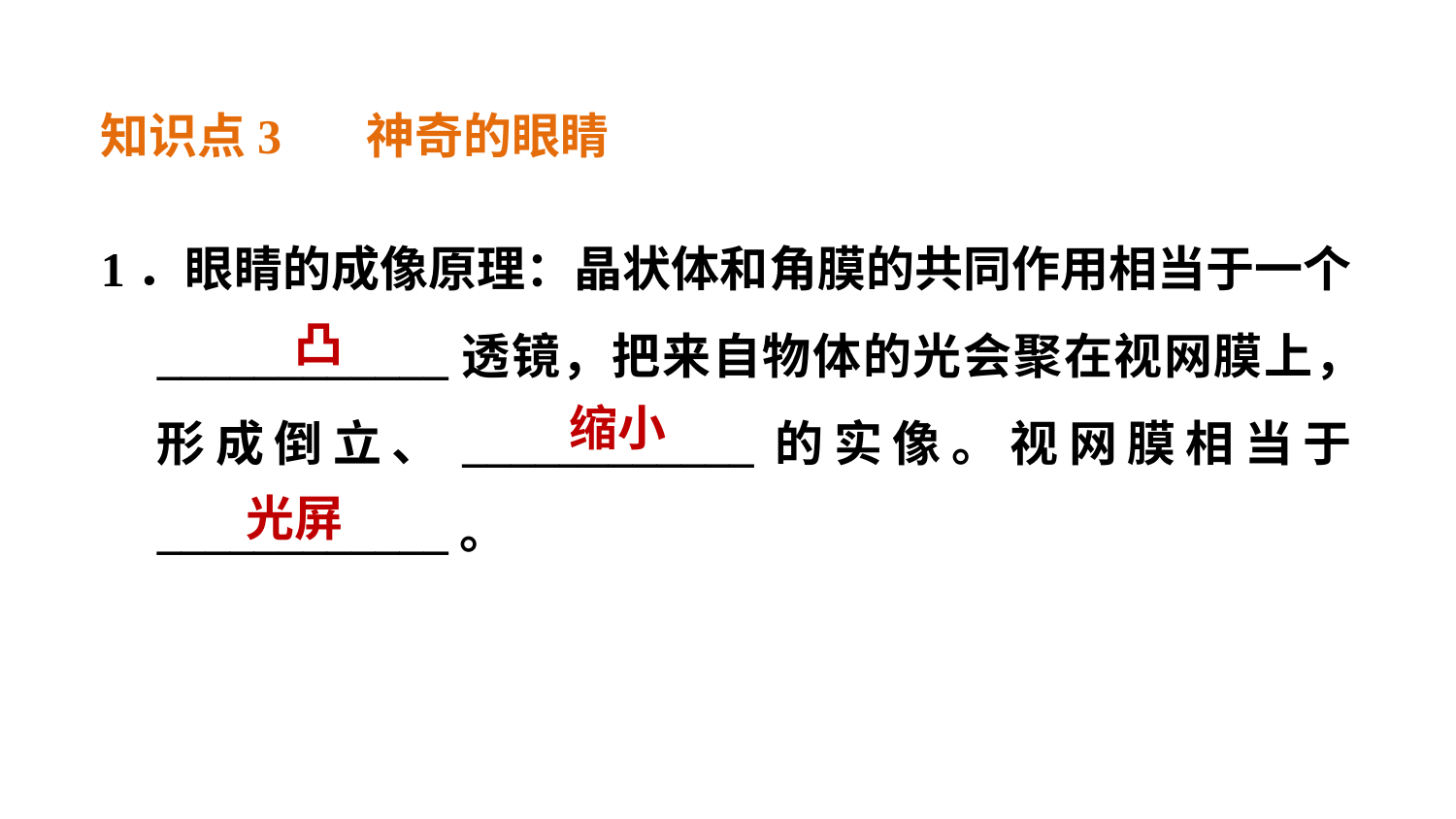

知识点3      神奇的眼睛
1．眼睛的成像原理：晶状体和角膜的共同作用相当于一个____________透镜，把来自物体的光会聚在视网膜上，形成倒立、____________的实像。视网膜相当于____________。
凸
缩小
光屏